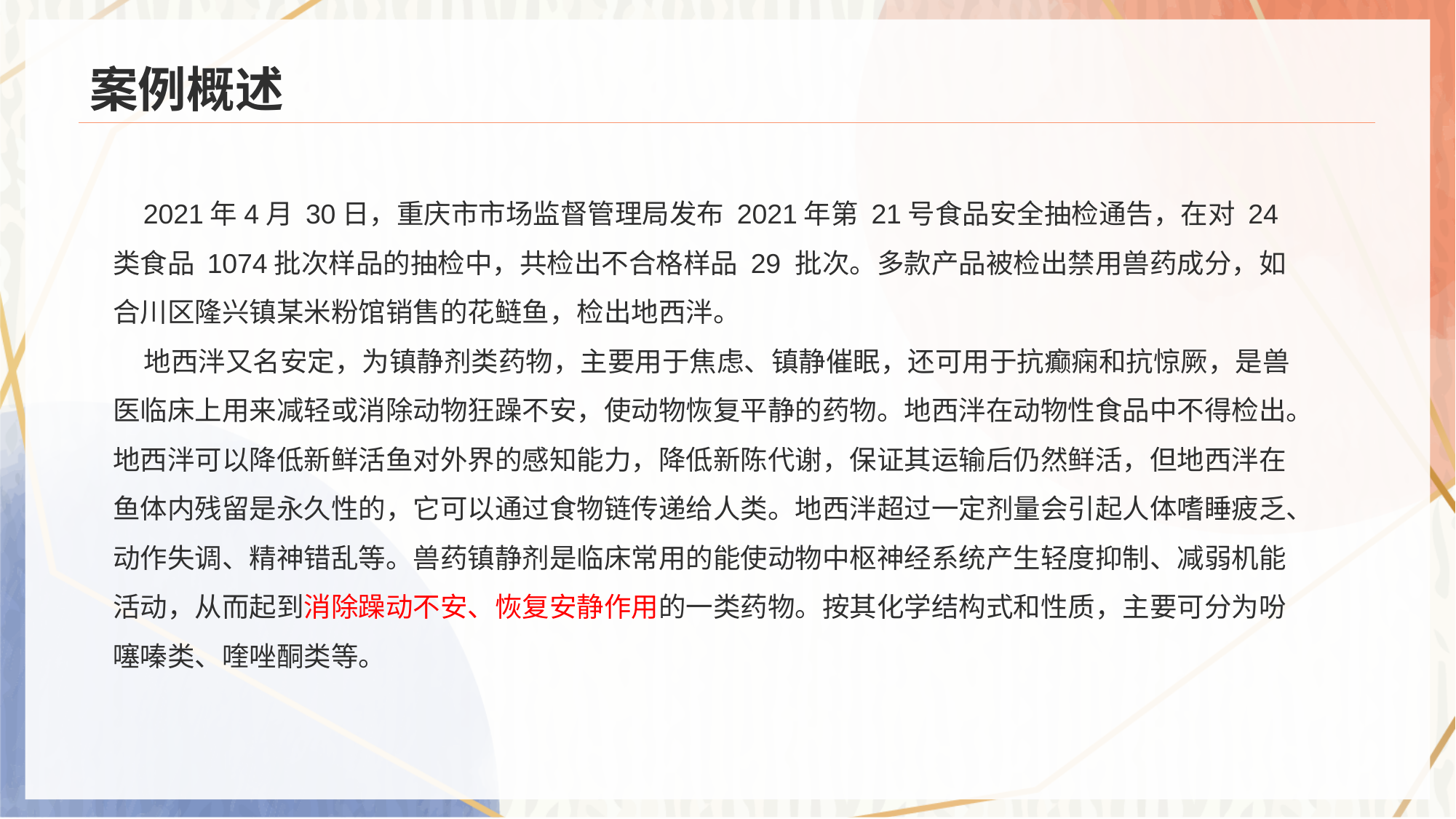

# 案例概述
    2021年4月 30日，重庆市市场监督管理局发布 2021年第 21号食品安全抽检通告，在对 24 类食品 1074批次样品的抽检中，共检出不合格样品 29 批次。多款产品被检出禁用兽药成分，如合川区隆兴镇某米粉馆销售的花鲢鱼，检出地西泮。
    地西泮又名安定，为镇静剂类药物，主要用于焦虑、镇静催眠，还可用于抗癫痫和抗惊厥，是兽医临床上用来减轻或消除动物狂躁不安，使动物恢复平静的药物。地西泮在动物性食品中不得检出。地西泮可以降低新鲜活鱼对外界的感知能力，降低新陈代谢，保证其运输后仍然鲜活，但地西泮在鱼体内残留是永久性的，它可以通过食物链传递给人类。地西泮超过一定剂量会引起人体嗜睡疲乏、动作失调、精神错乱等。兽药镇静剂是临床常用的能使动物中枢神经系统产生轻度抑制、减弱机能活动，从而起到消除躁动不安、恢复安静作用的一类药物。按其化学结构式和性质，主要可分为吩噻嗪类、喹唑酮类等。